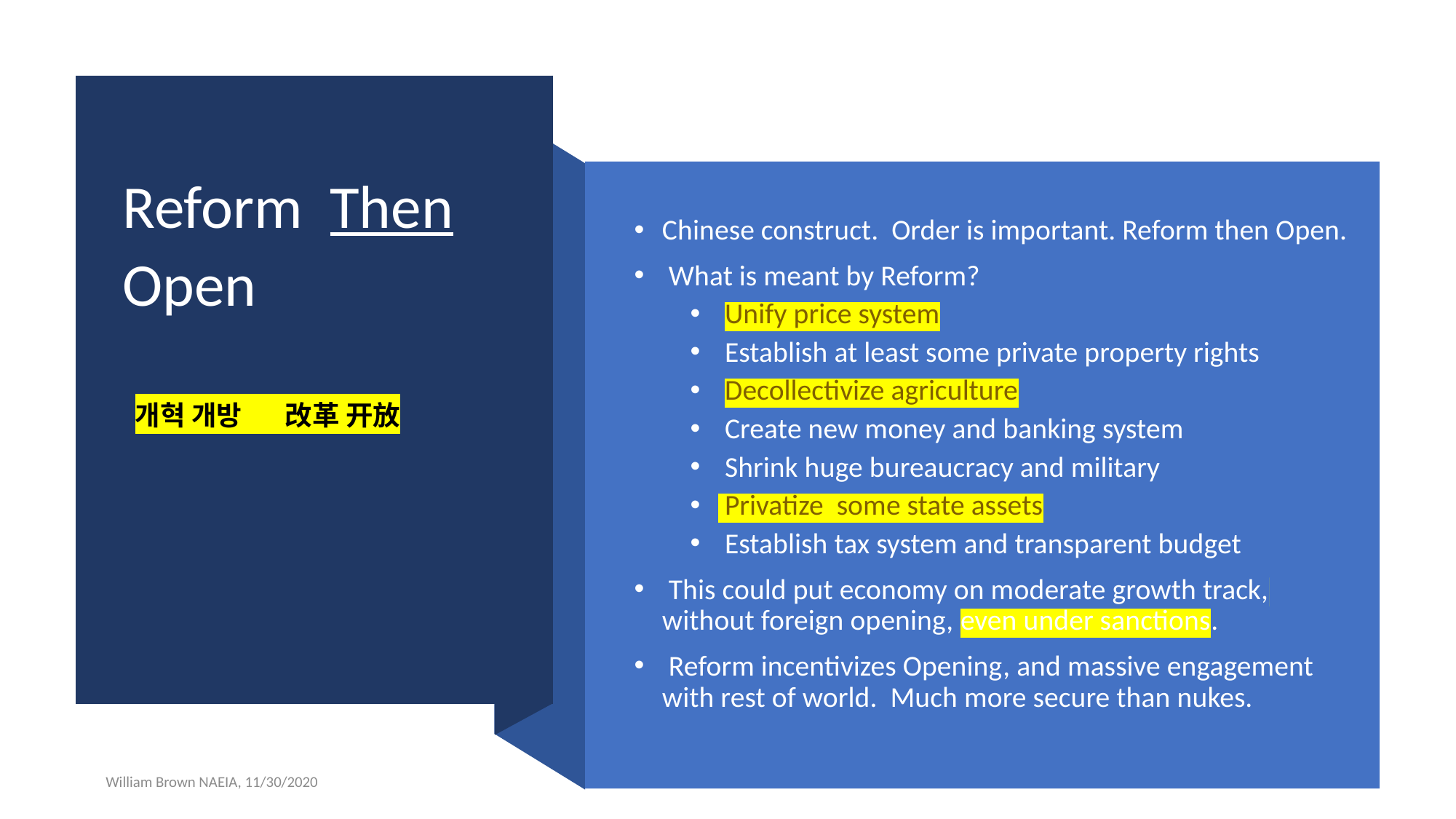

# Reform  Then Open 개혁 개방       改革 开放

Chinese construct.  Order is important. Reform then Open.
 What is meant by Reform?
 Unify price system
 Establish at least some private property rights
 Decollectivize agriculture
 Create new money and banking system
 Shrink huge bureaucracy and military
 Privatize  some state assets
 Establish tax system and transparent budget
 This could put economy on moderate growth track, without foreign opening, even under sanctions.
 Reform incentivizes Opening, and massive engagement with rest of world.  Much more secure than nukes.
William Brown NAEIA, 11/30/2020